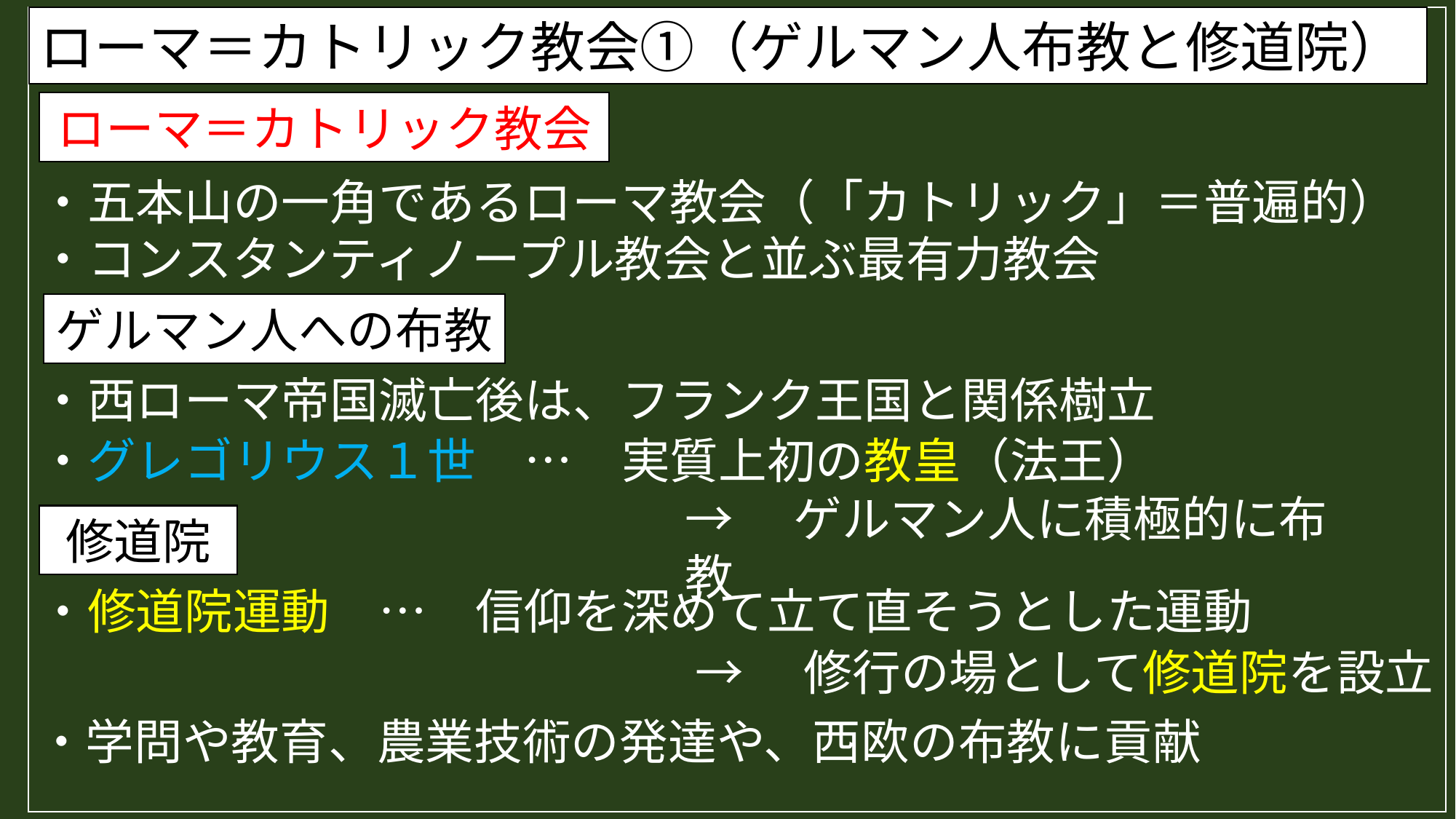

ローマ＝カトリック教会①（ゲルマン人布教と修道院）
ローマ＝カトリック教会
・五本山の一角であるローマ教会（「カトリック」＝普遍的）
・コンスタンティノープル教会と並ぶ最有力教会
ゲルマン人への布教
・西ローマ帝国滅亡後は、フランク王国と関係樹立
・グレゴリウス１世　…　実質上初の教皇（法王）
→　ゲルマン人に積極的に布教
修道院
・修道院運動　…　信仰を深めて立て直そうとした運動
→　修行の場として修道院を設立
・学問や教育、農業技術の発達や、西欧の布教に貢献